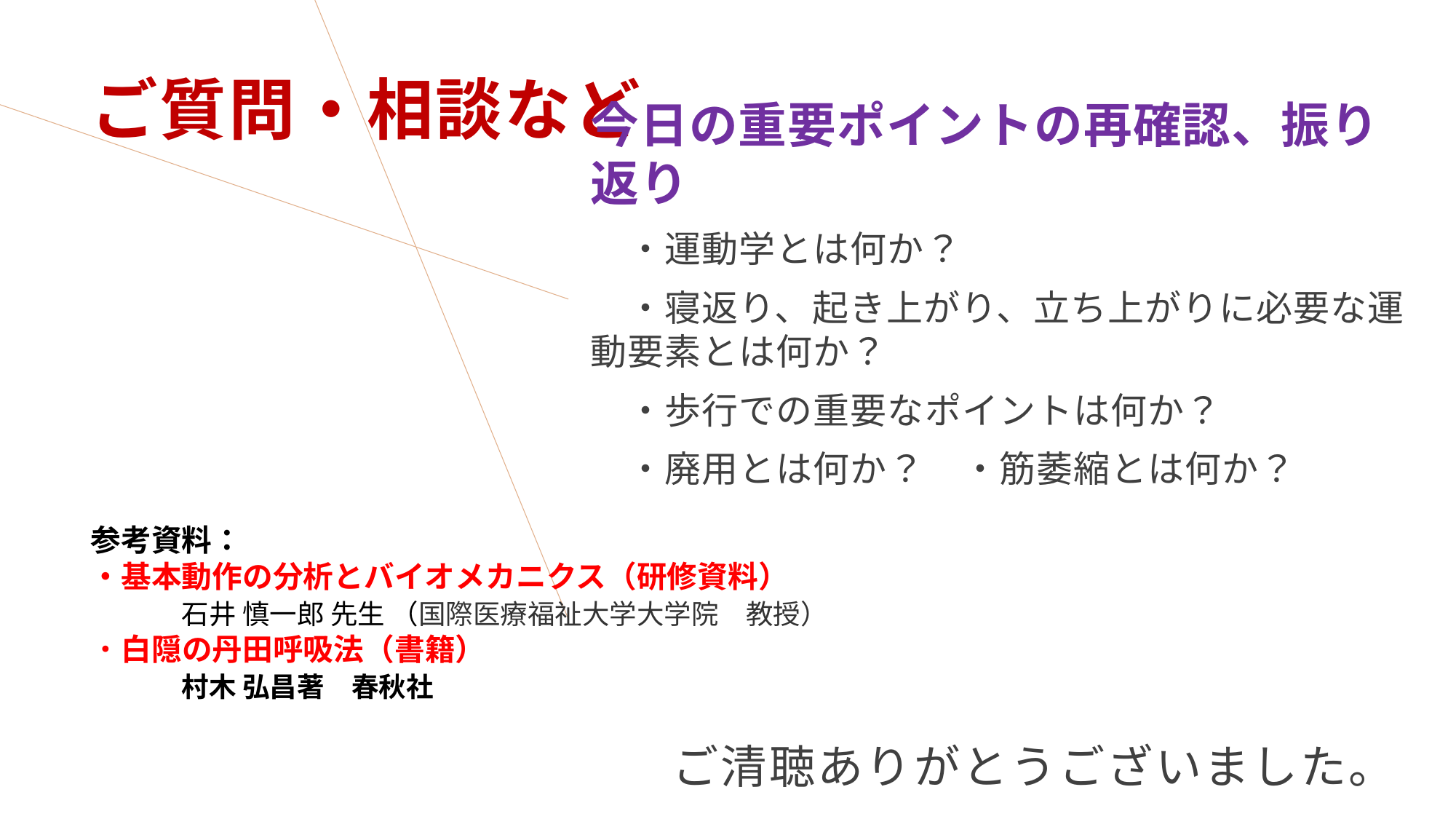

# ご質問・相談など
今日の重要ポイントの再確認、振り返り
　・運動学とは何か？
　・寝返り、起き上がり、立ち上がりに必要な運動要素とは何か？
　・歩行での重要なポイントは何か？
　・廃用とは何か？　・筋萎縮とは何か？

参考資料：
・基本動作の分析とバイオメカニクス（研修資料）
　　　石井 慎一郎 先生 （国際医療福祉大学大学院　教授）
・白隠の丹田呼吸法（書籍）
　　　村木 弘昌著　春秋社
ご清聴ありがとうございました。